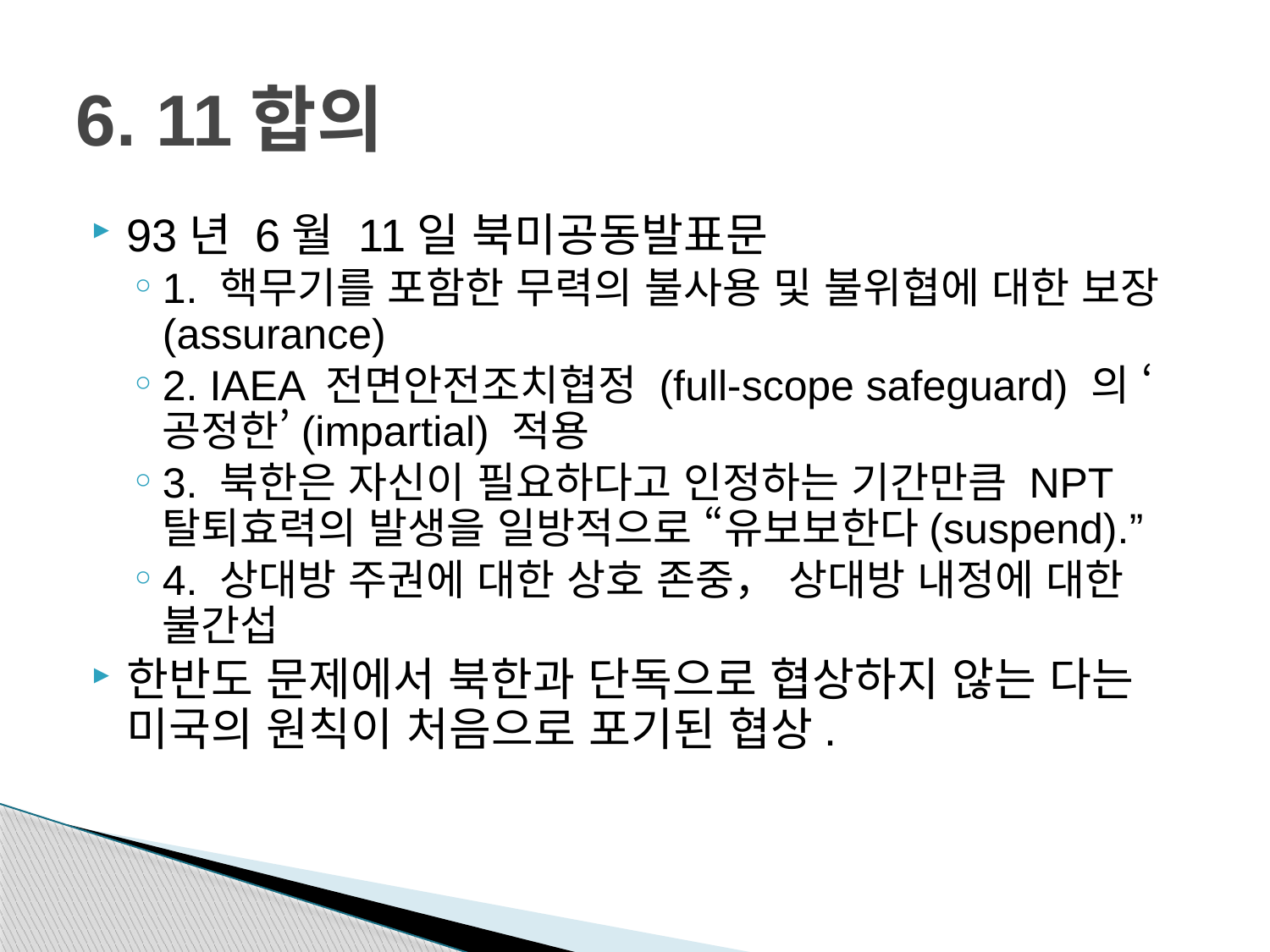

# 6. 11합의
93년 6월 11일 북미공동발표문
1. 핵무기를 포함한 무력의 불사용 및 불위협에 대한 보장(assurance)
2. IAEA 전면안전조치협정 (full-scope safeguard) 의 ‘공정한’(impartial) 적용
3. 북한은 자신이 필요하다고 인정하는 기간만큼 NPT 탈퇴효력의 발생을 일방적으로 “유보보한다(suspend).”
4. 상대방 주권에 대한 상호 존중， 상대방 내정에 대한 불간섭
한반도 문제에서 북한과 단독으로 협상하지 않는 다는 미국의 원칙이 처음으로 포기된 협상.